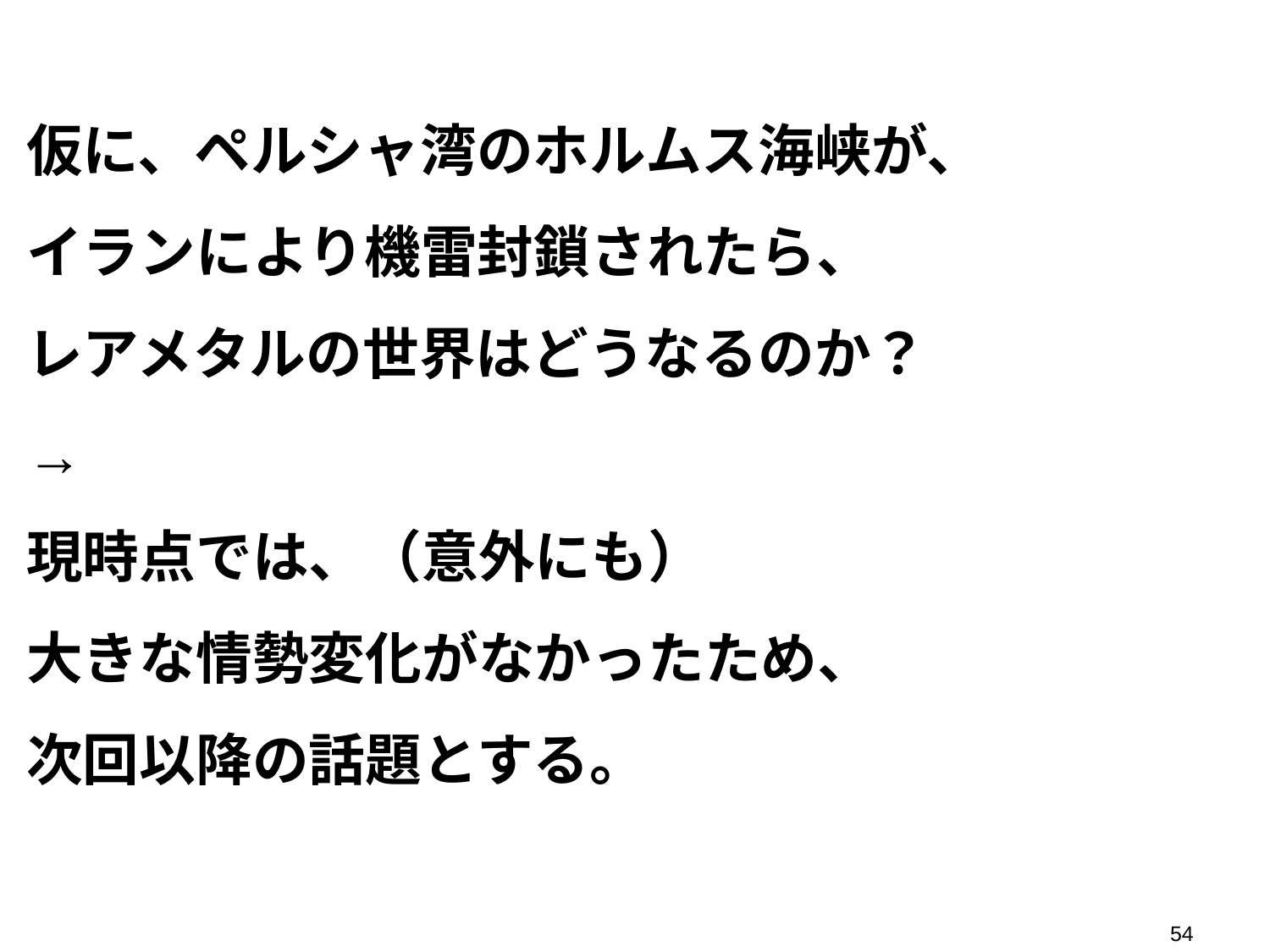

仮に、ペルシャ湾のホルムス海峡が、
イランにより機雷封鎖されたら、
レアメタルの世界はどうなるのか？
→
現時点では、（意外にも）
大きな情勢変化がなかったため、
次回以降の話題とする。
54